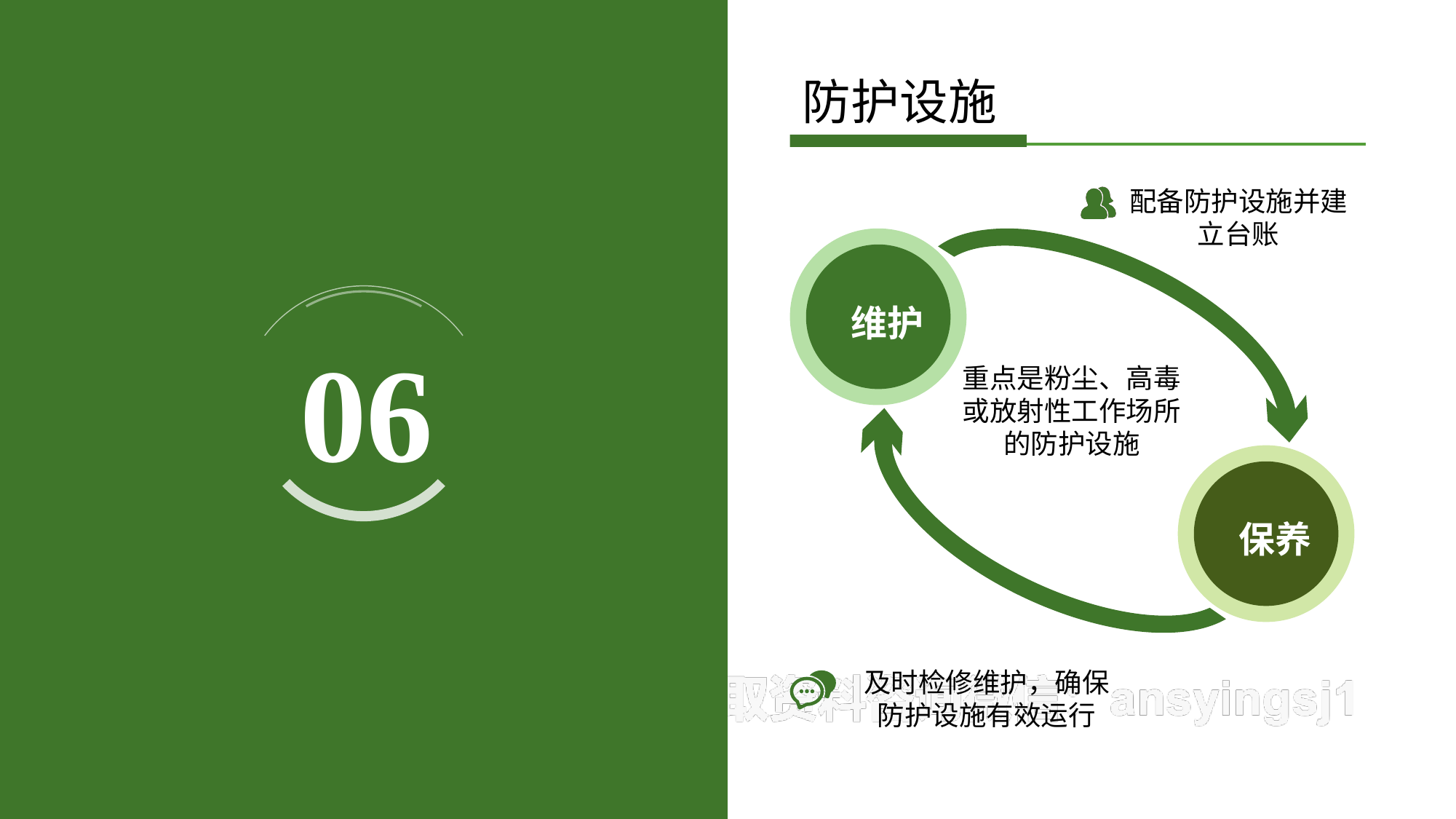

防护设施

配备防护设施并建立台账

维护

06

重点是粉尘、高毒或放射性工作场所的防护设施

保养
及时检修维护，确保防护设施有效运行